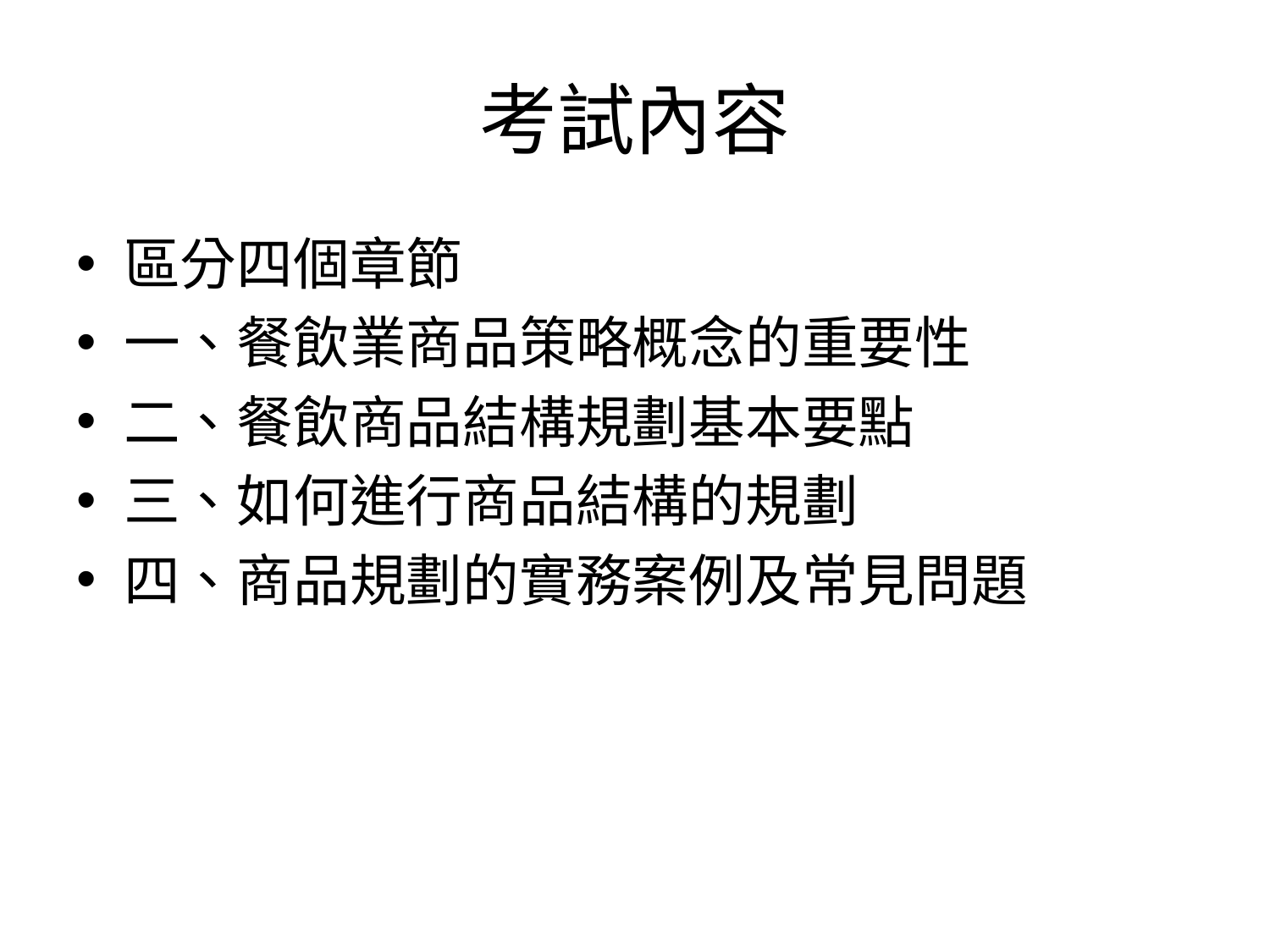

# 考試內容
區分四個章節
一、餐飲業商品策略概念的重要性
二、餐飲商品結構規劃基本要點
三、如何進行商品結構的規劃
四、商品規劃的實務案例及常見問題